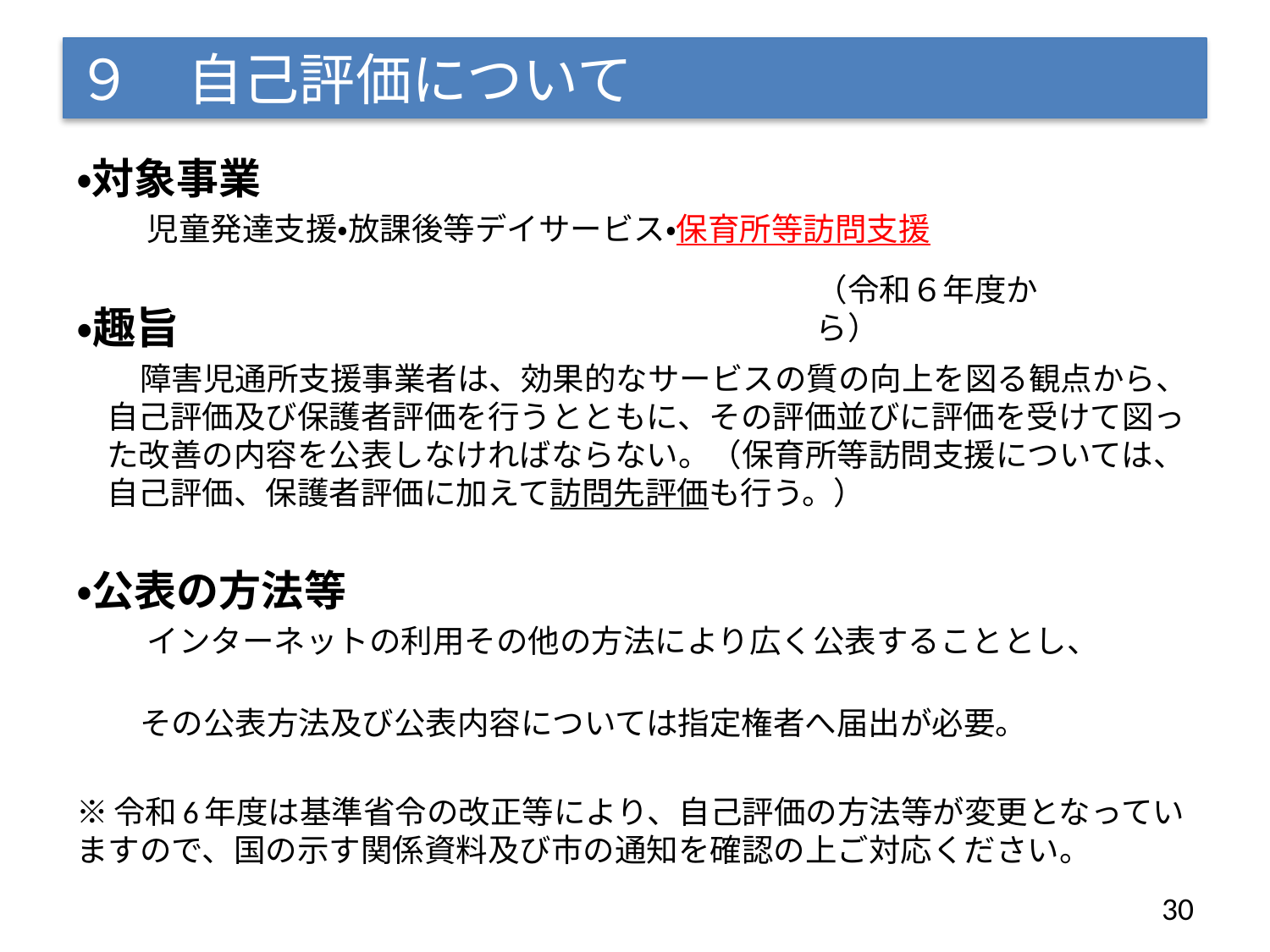

# ９　自己評価について
・対象事業
　　 児童発達支援・放課後等デイサービス・保育所等訪問支援

・趣旨
　　障害児通所支援事業者は、効果的なサービスの質の向上を図る観点から、自己評価及び保護者評価を行うとともに、その評価並びに評価を受けて図った改善の内容を公表しなければならない。（保育所等訪問支援については、自己評価、保護者評価に加えて訪問先評価も行う。）

・公表の方法等
　　 インターネットの利用その他の方法により広く公表することとし、
　　その公表方法及び公表内容については指定権者へ届出が必要。

※令和6年度は基準省令の改正等により、自己評価の方法等が変更となっていますので、国の示す関係資料及び市の通知を確認の上ご対応ください。

（令和６年度から）
30